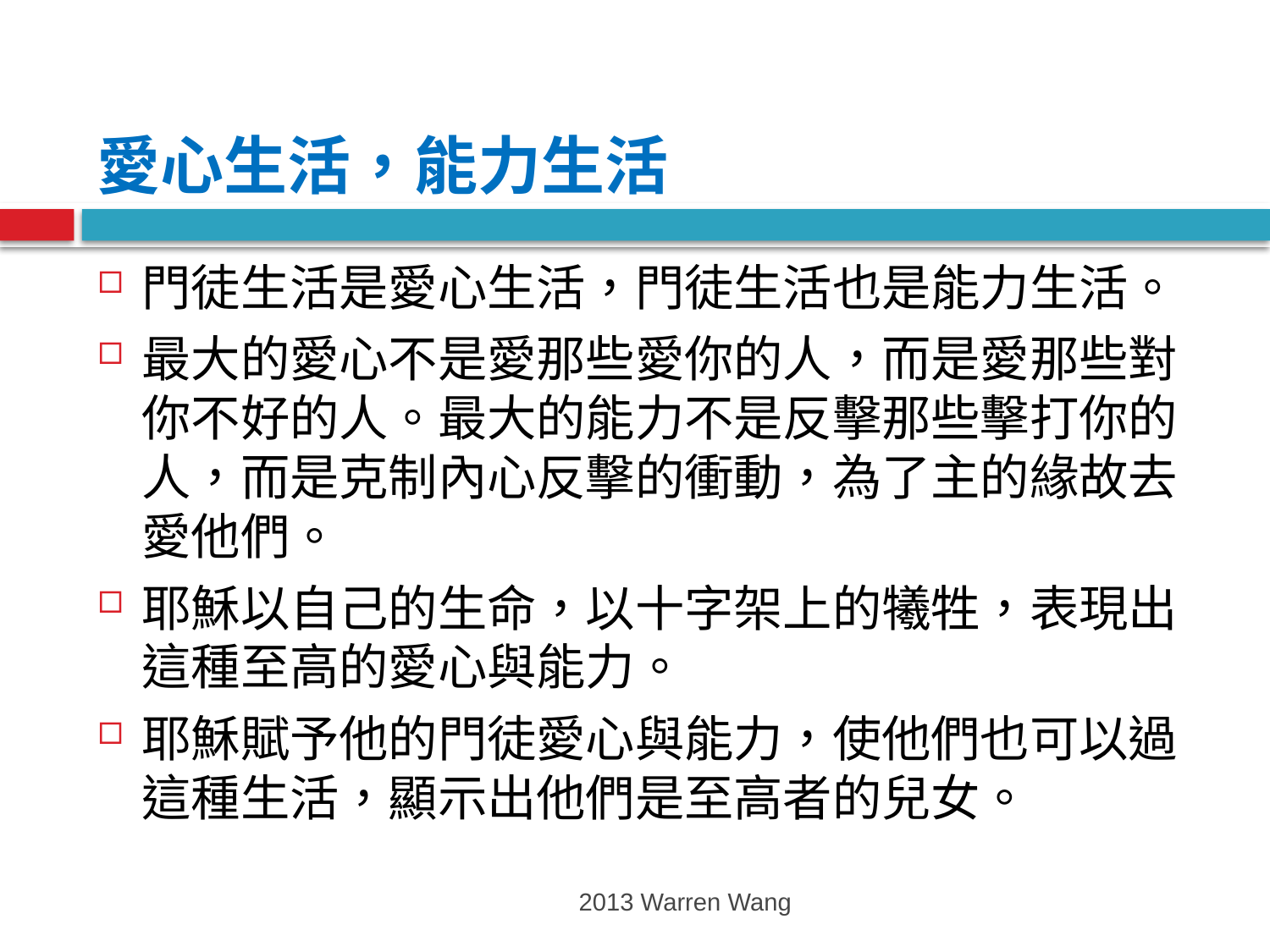

# 愛心生活，能力生活
門徒生活是愛心生活，門徒生活也是能力生活。
最大的愛心不是愛那些愛你的人，而是愛那些對你不好的人。最大的能力不是反擊那些擊打你的人，而是克制內心反擊的衝動，為了主的緣故去愛他們。
耶穌以自己的生命，以十字架上的犧牲，表現出這種至高的愛心與能力。
耶穌賦予他的門徒愛心與能力，使他們也可以過這種生活，顯示出他們是至高者的兒女。

2013 Warren Wang